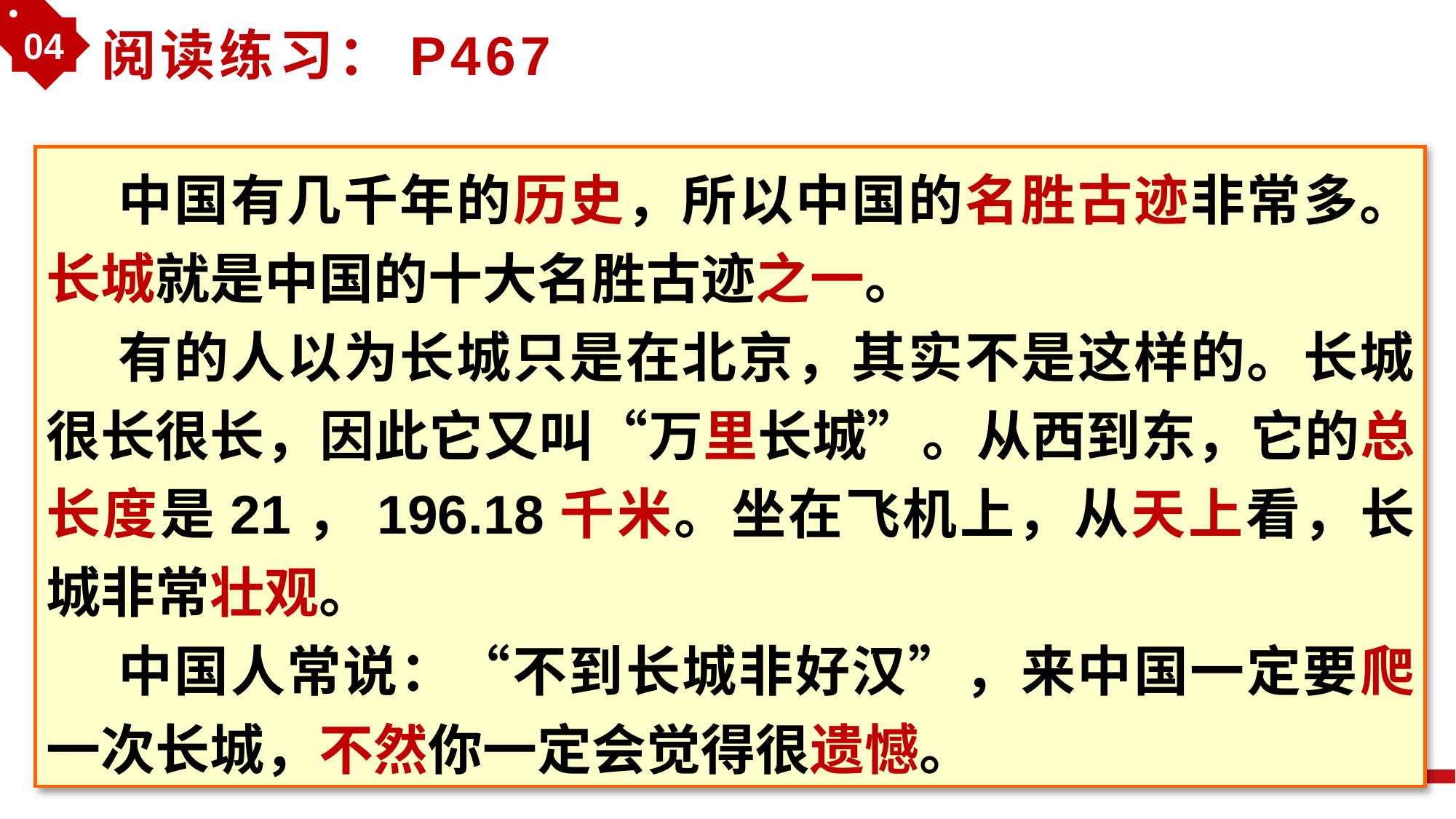

04
阅读练习：P467
    中国有几千年的历史，所以中国的名胜古迹非常多。长城就是中国的十大名胜古迹之一。
    有的人以为长城只是在北京，其实不是这样的。长城很长很长，因此它又叫“万里长城”。从西到东，它的总长度是21，196.18千米。坐在飞机上，从天上看，长城非常壮观。
    中国人常说：“不到长城非好汉”，来中国一定要爬一次长城，不然你一定会觉得很遗憾。